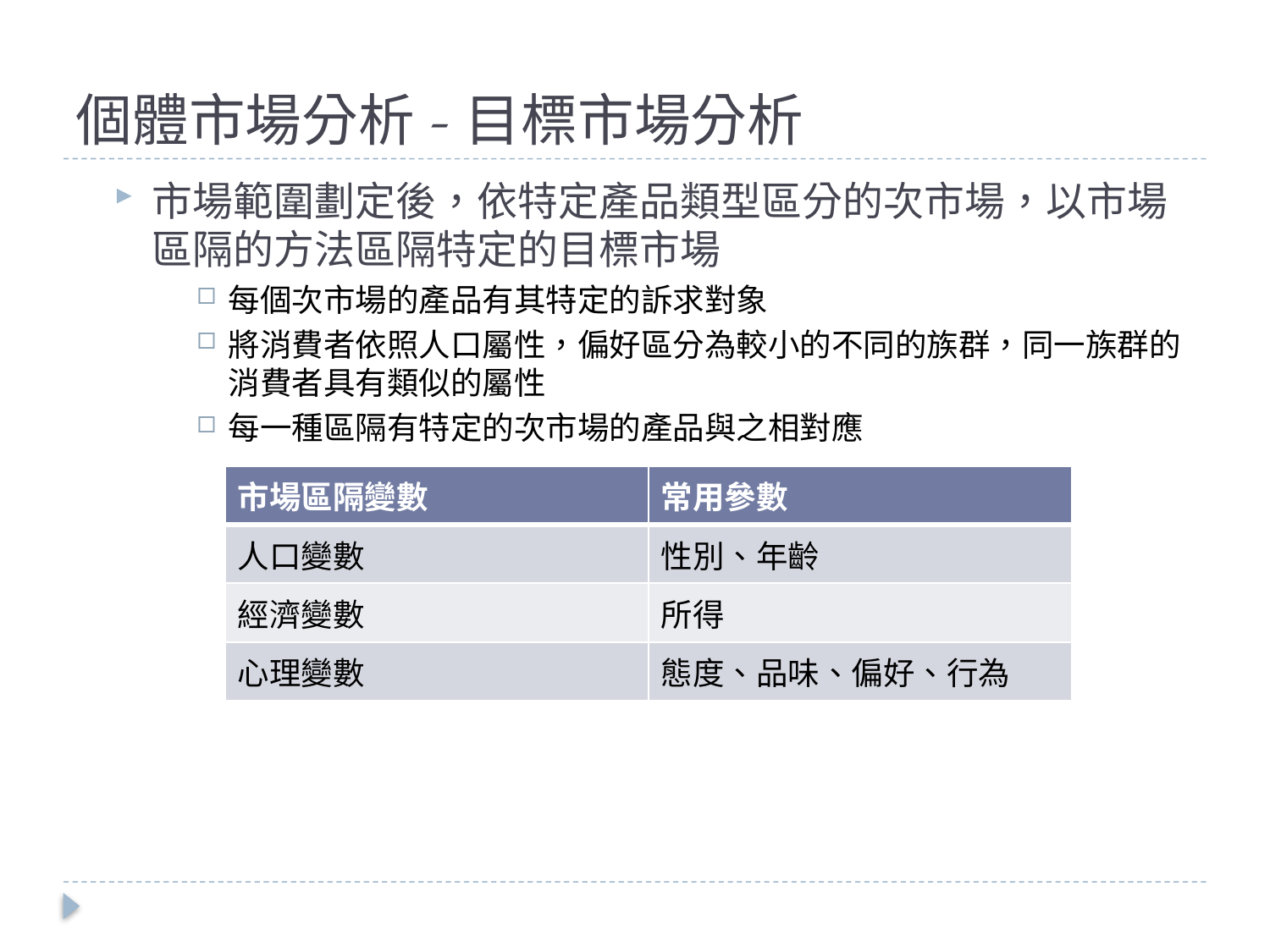

# 個體市場分析-目標市場分析
市場範圍劃定後，依特定產品類型區分的次市場，以市場區隔的方法區隔特定的目標市場
每個次市場的產品有其特定的訴求對象
將消費者依照人口屬性，偏好區分為較小的不同的族群，同一族群的消費者具有類似的屬性
每一種區隔有特定的次市場的產品與之相對應
| 市場區隔變數 | 常用參數 |
| --- | --- |
| 人口變數 | 性別、年齡 |
| 經濟變數 | 所得 |
| 心理變數 | 態度、品味、偏好、行為 |